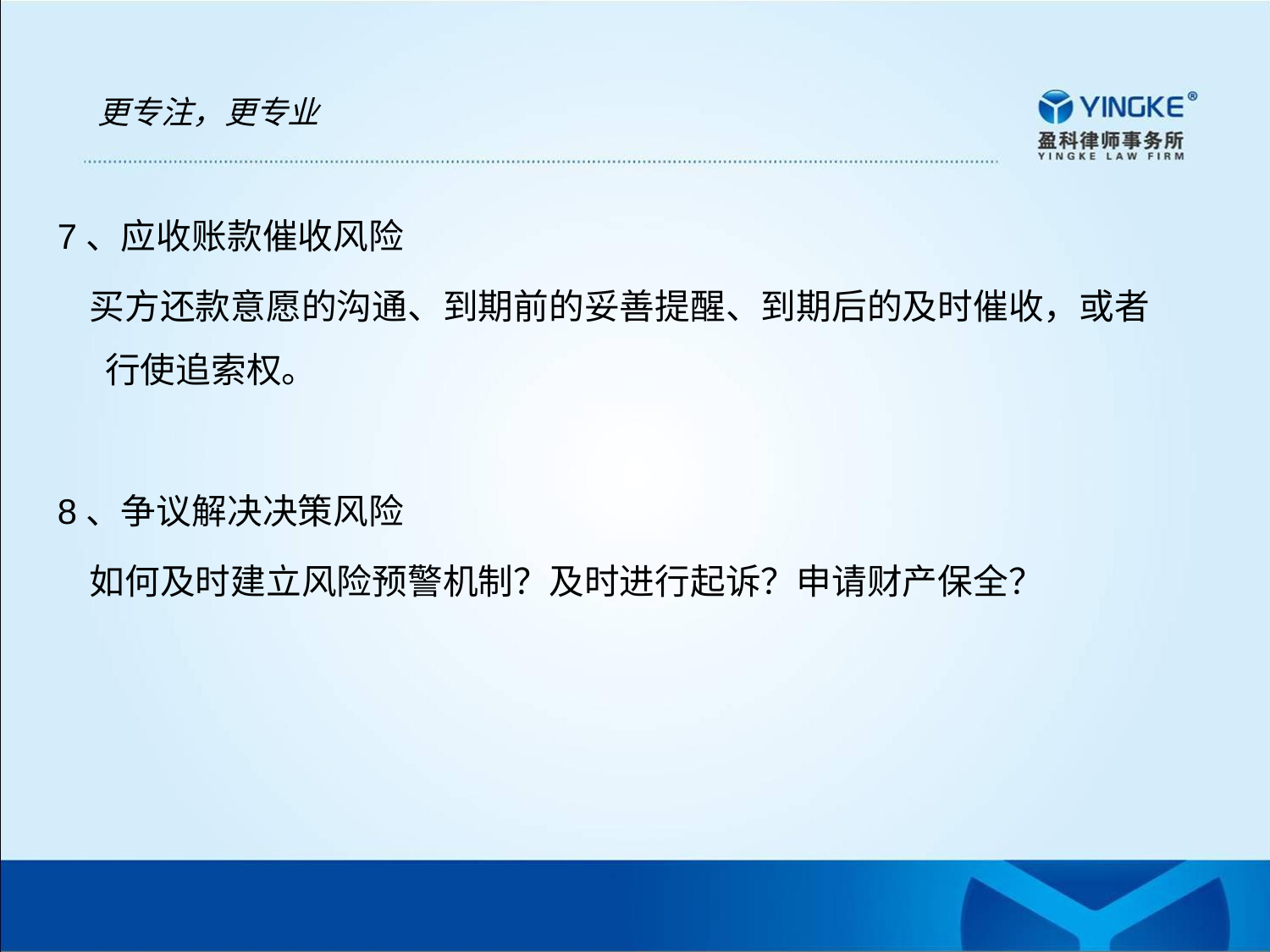

更专注，更专业
7、应收账款催收风险
   买方还款意愿的沟通、到期前的妥善提醒、到期后的及时催收，或者行使追索权。

8、争议解决决策风险
   如何及时建立风险预警机制？及时进行起诉？申请财产保全？